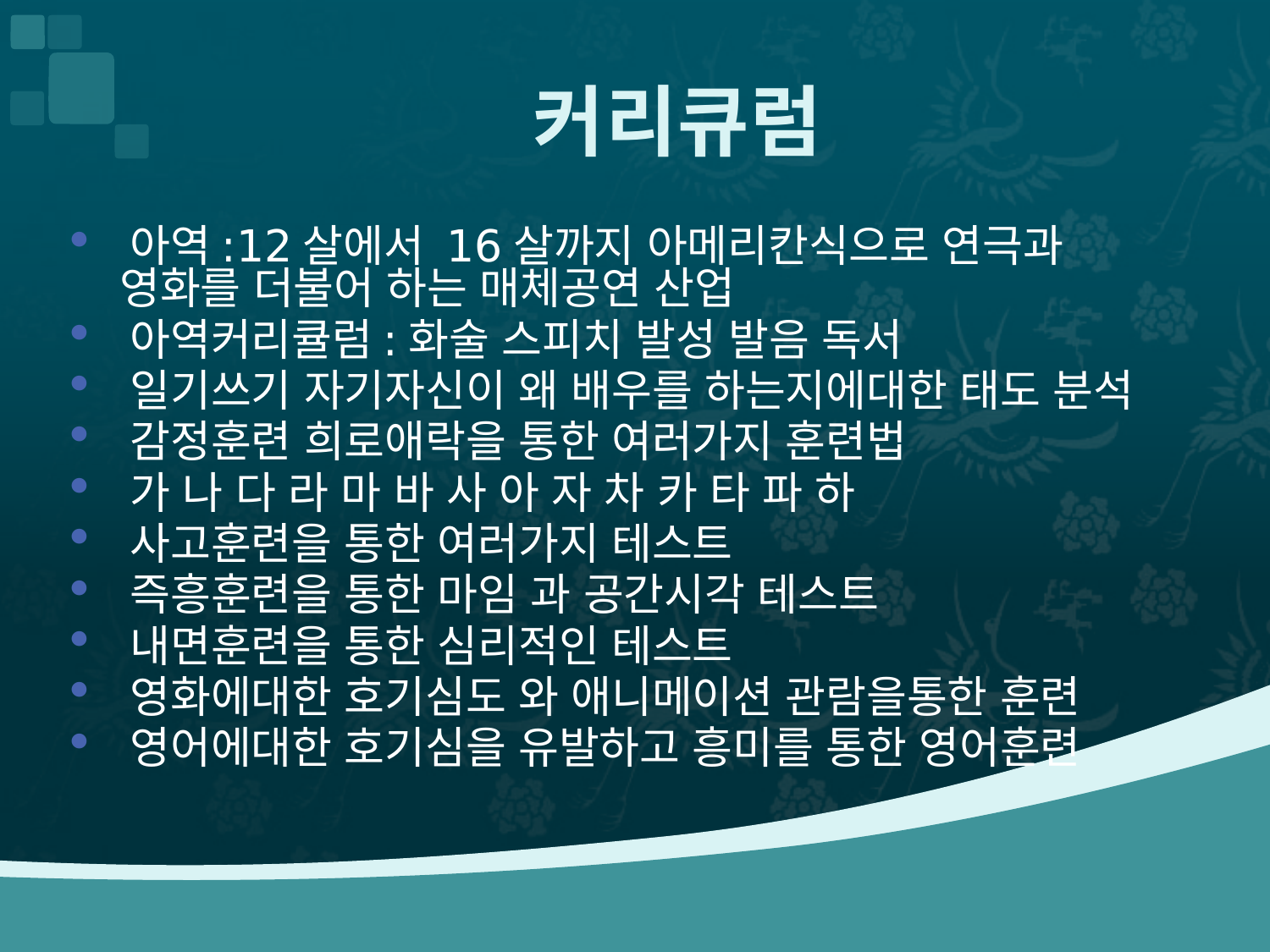

# 커리큐럼
⁠아역:12살에서 16살까지 아메리칸식으로 연극과 영화를 더불어 하는 매체공연 산업
⁠아역커리큘럼:화술 스피치 발성 발음 독서
⁠일기쓰기 자기자신이 왜 배우를 하는지에대한 태도 분석
⁠감정훈련 희로애락을 통한 여러가지 훈련법
⁠가 나 다 라 마 바 사 아 자 차 카 타 파 하
⁠사고훈련을 통한 여러가지 테스트
⁠즉흥훈련을 통한 마임 과 공간시각 테스트
⁠내면훈련을 통한 심리적인 테스트
⁠영화에대한 호기심도 와 애니메이션 관람을통한 훈련
⁠영어에대한 호기심을 유발하고 흥미를 통한 영어훈련